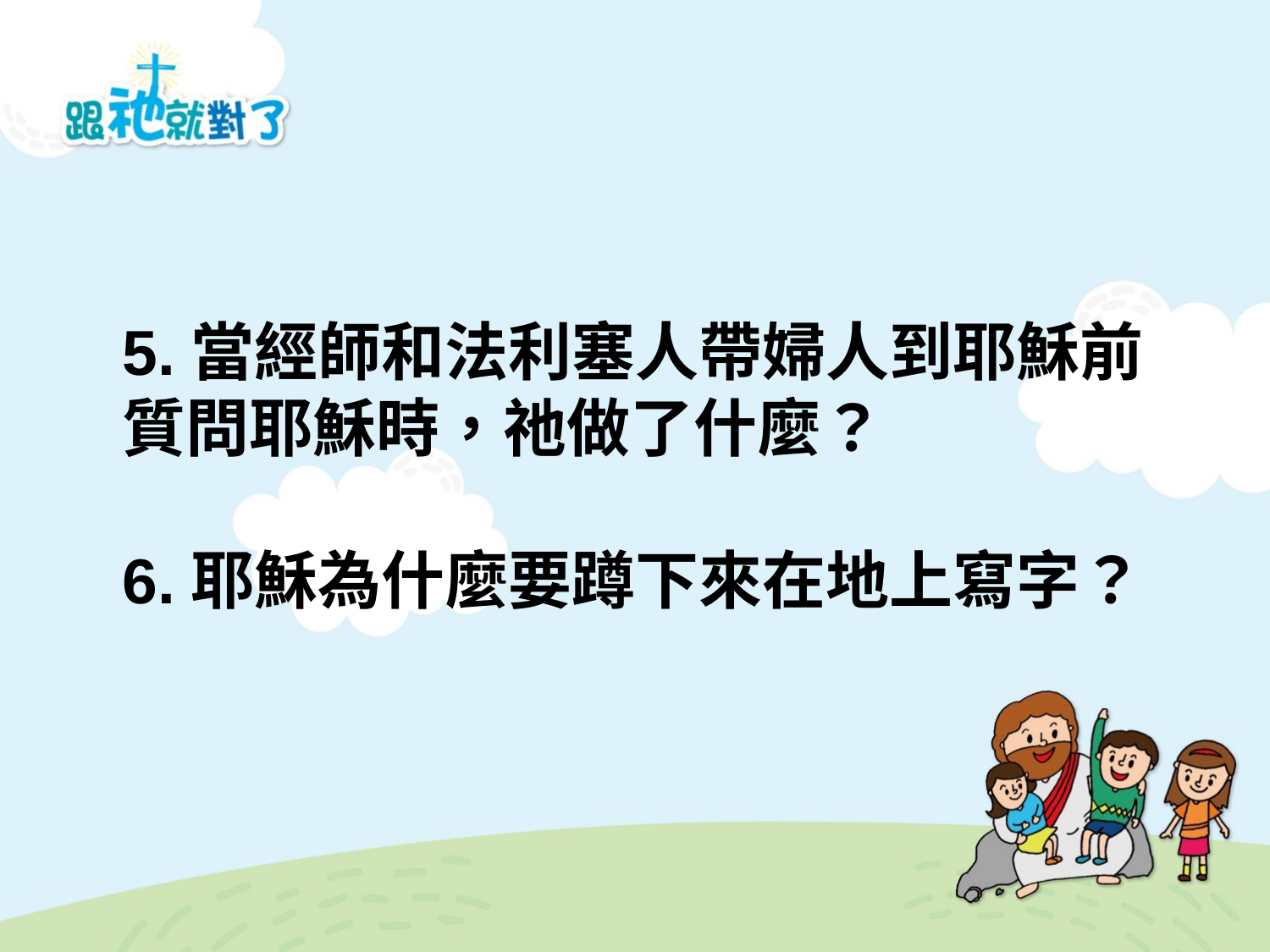

5.當經師和法利塞人帶婦人到耶穌前質問耶穌時，祂做了什麼？

6.耶穌為什麼要蹲下來在地上寫字？